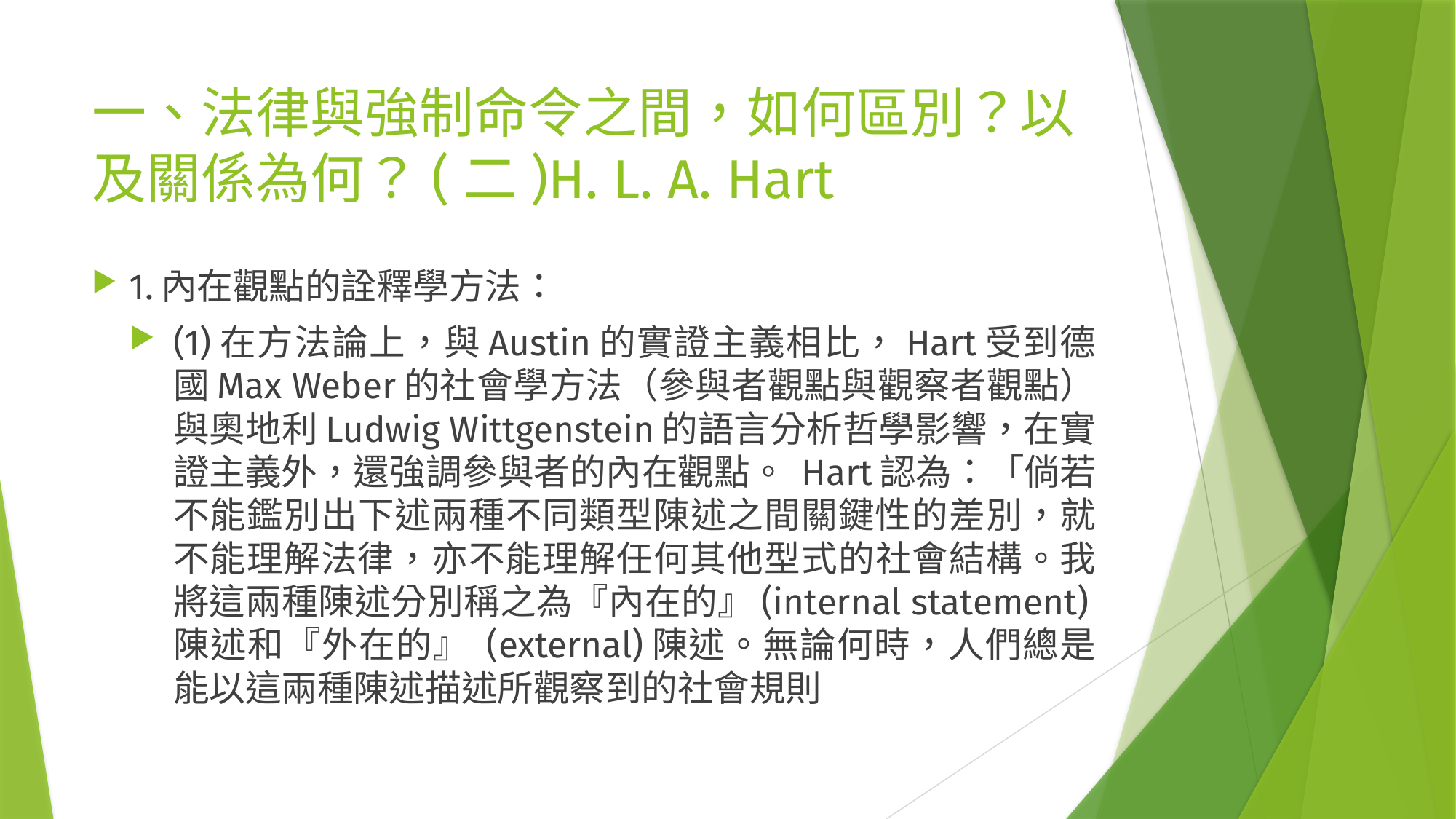

# 一、法律與強制命令之間，如何區別？以及關係為何？(二)H. L. A. Hart
1.內在觀點的詮釋學方法：
(1)在方法論上，與Austin的實證主義相比，Hart受到德國Max Weber的社會學方法（參與者觀點與觀察者觀點）與奧地利Ludwig Wittgenstein的語言分析哲學影響，在實證主義外，還強調參與者的內在觀點。 Hart認為：「倘若不能鑑別出下述兩種不同類型陳述之間關鍵性的差別，就不能理解法律，亦不能理解任何其他型式的社會結構。我將這兩種陳述分別稱之為『內在的』(internal statement)陳述和『外在的』 (external)陳述。無論何時，人們總是能以這兩種陳述描述所觀察到的社會規則